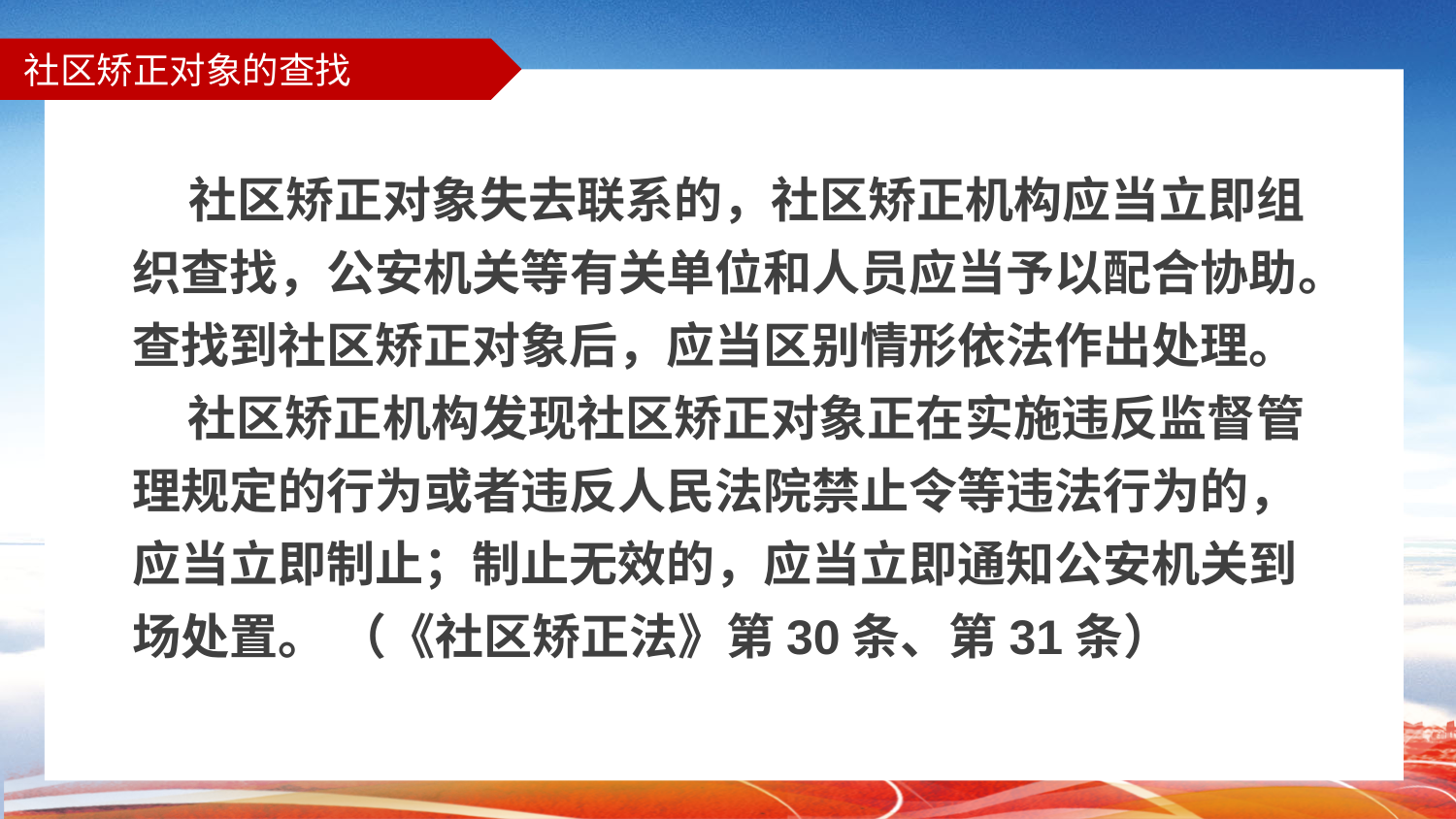

# 社区矫正对象的查找
     社区矫正对象失去联系的，社区矫正机构应当立即组织查找，公安机关等有关单位和人员应当予以配合协助。查找到社区矫正对象后，应当区别情形依法作出处理。
    社区矫正机构发现社区矫正对象正在实施违反监督管理规定的行为或者违反人民法院禁止令等违法行为的，应当立即制止；制止无效的，应当立即通知公安机关到场处置。 （《社区矫正法》第30条、第31条）